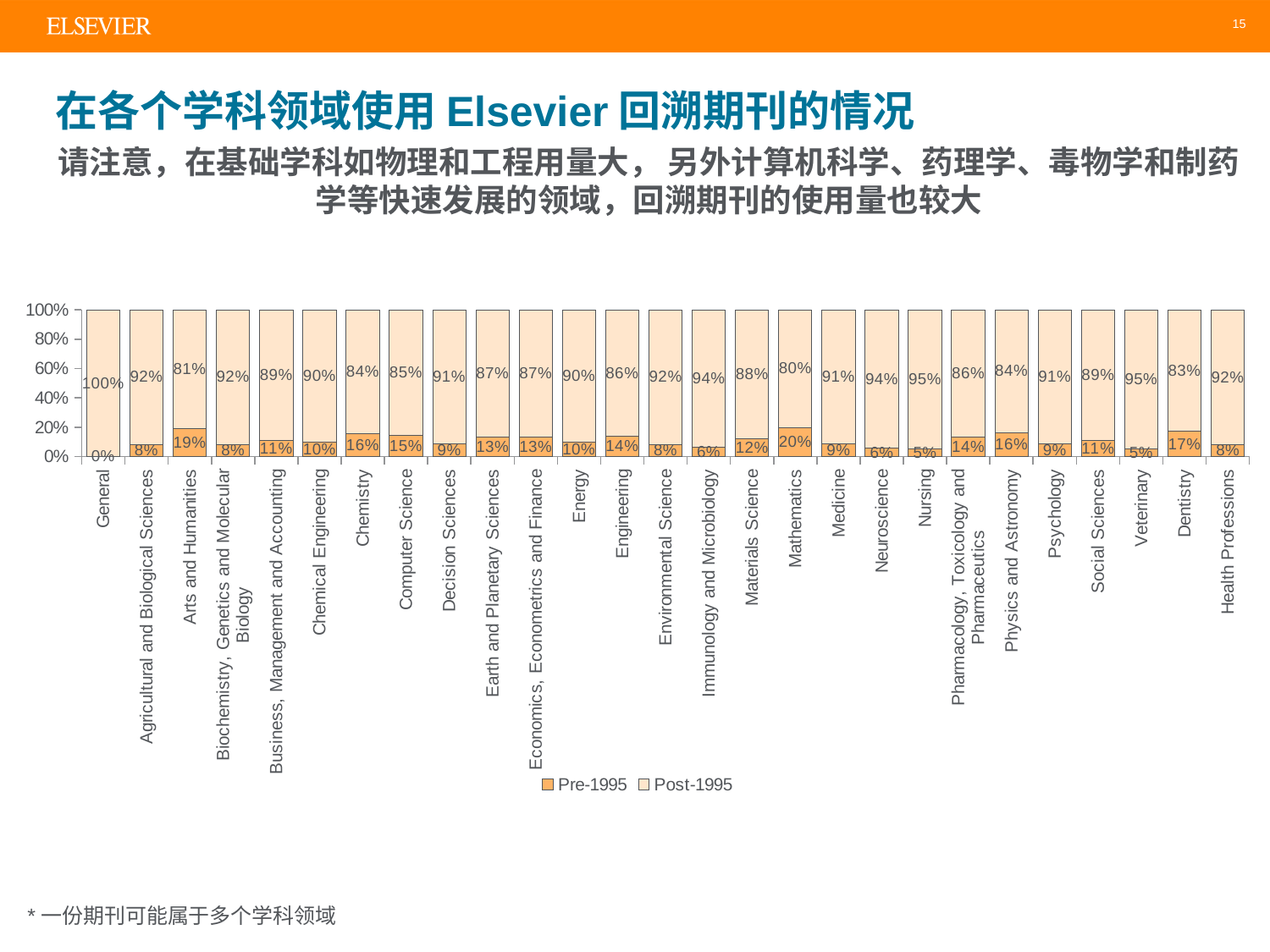

15
# 在各个学科领域使用Elsevier回溯期刊的情况
请注意，在基础学科如物理和工程用量大， 另外计算机科学、药理学、毒物学和制药学等快速发展的领域，回溯期刊的使用量也较大

### Chart

| Category | Pre-1995 | Post-1995 |
|---|---|---|
| General | 0.0 | 1.0 |
| Agricultural and Biological Sciences | 0.08263250749215734 | 0.9173674925078427 |
| Arts and Humanities | 0.19000647716396893 | 0.8099935228360311 |
| Biochemistry, Genetics and Molecular Biology | 0.0837246341303697 | 0.9162753658696302 |
| Business, Management and Accounting | 0.10856102396317269 | 0.8914389760368274 |
| Chemical Engineering | 0.09588888704868646 | 0.9041111129513135 |
| Chemistry | 0.15717686137824868 | 0.8428231386217515 |
| Computer Science | 0.14730890684892928 | 0.8526910931510714 |
| Decision Sciences | 0.08939710082270978 | 0.9106028991772902 |
| Earth and Planetary Sciences | 0.13276233743669613 | 0.8672376625633041 |
| Economics, Econometrics and Finance | 0.13344810438443938 | 0.866551895615561 |
| Energy | 0.09937502194614312 | 0.9006249780538571 |
| Engineering | 0.13645347629167393 | 0.8635465237083261 |
| Environmental Science | 0.0832218942801315 | 0.9167781057198685 |
| Immunology and Microbiology | 0.06132793455449552 | 0.9386720654455046 |
| Materials Science | 0.12192268750547669 | 0.8780773124945239 |
| Mathematics | 0.19937148153788228 | 0.800628518462118 |
| Medicine | 0.08882084571484858 | 0.9111791542851516 |
| Neuroscience | 0.055952554750586504 | 0.9440474452494136 |
| Nursing | 0.05182599299297832 | 0.9481740070070217 |
| Pharmacology, Toxicology and Pharmaceutics | 0.1357082168055162 | 0.8642917831944842 |
| Physics and Astronomy | 0.16323828420349523 | 0.8367617157965048 |
| Psychology | 0.08582286605164287 | 0.9141771339483572 |
| Social Sciences | 0.11139752840198824 | 0.888602471598012 |
| Veterinary | 0.05419976401036408 | 0.9458002359896359 |
| Dentistry | 0.1721061052509647 | 0.8278938947490355 |
| Health Professions | 0.07905814480017442 | 0.9209418551998259 |
*一份期刊可能属于多个学科领域